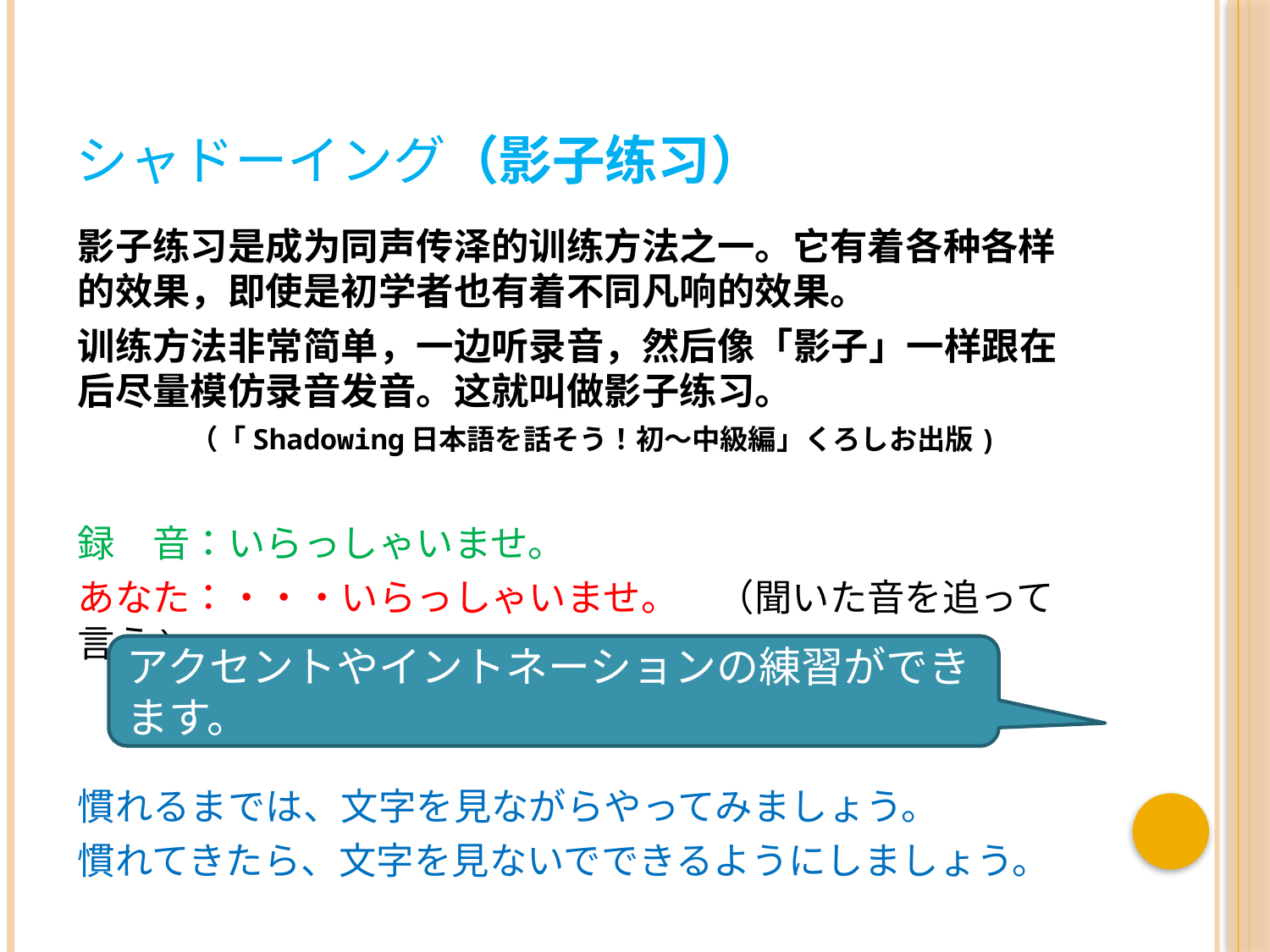

# シャドーイング（影子练习）
影子练习是成为同声传泽的训练方法之一。它有着各种各样的效果，即使是初学者也有着不同凡响的效果。
训练方法非常简单，一边听录音，然后像「影子」一样跟在后尽量模仿录音发音。这就叫做影子练习。
　　　　（「Shadowing日本語を話そう！初～中級編」くろしお出版)

録　音：いらっしゃいませ。
あなた：・・・いらっしゃいませ。　（聞いた音を追って言う)

慣れるまでは、文字を見ながらやってみましょう。
慣れてきたら、文字を見ないでできるようにしましょう。
アクセントやイントネーションの練習ができます。